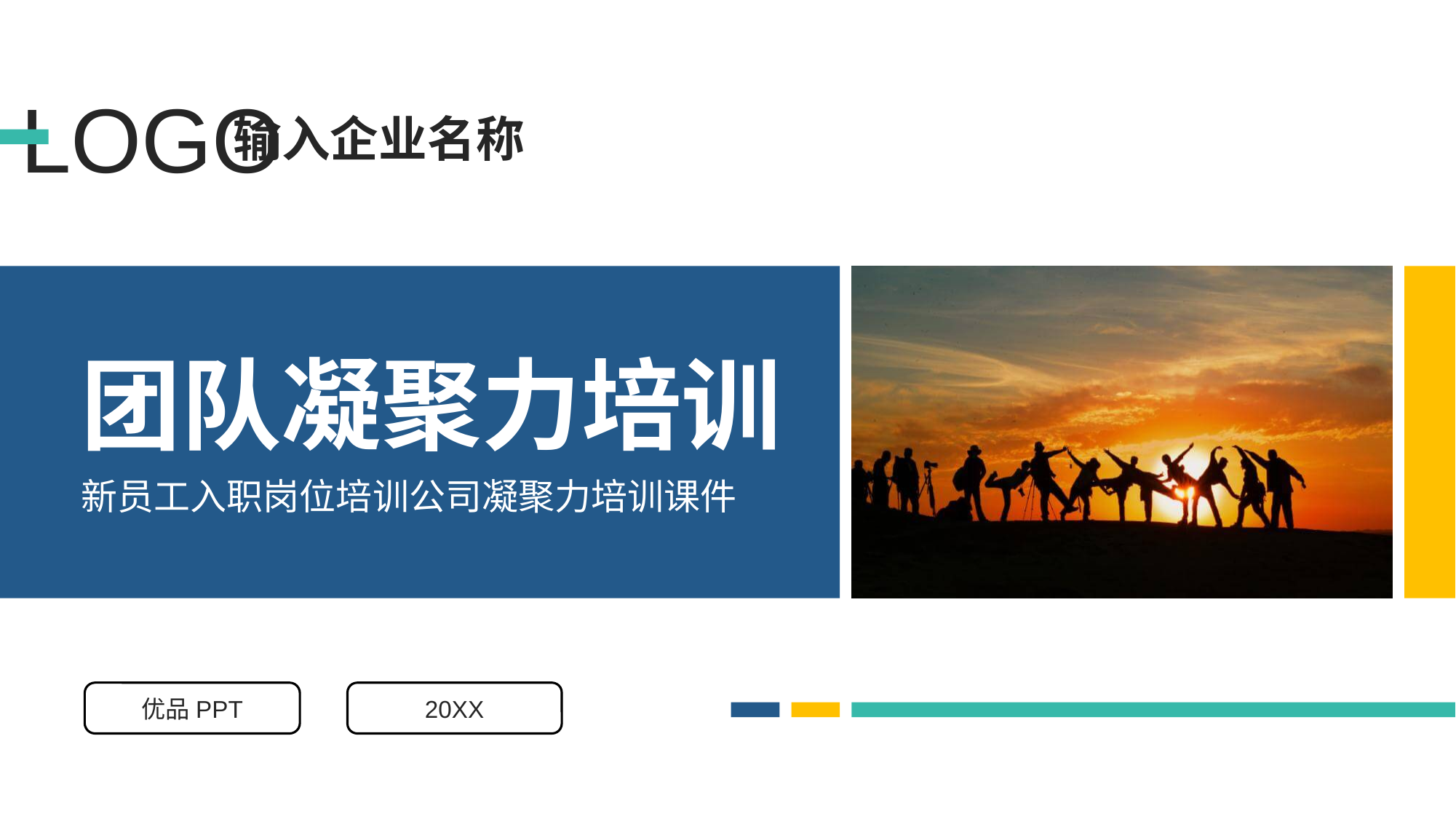

LOGO
输入企业名称

团队凝聚力培训
新员工入职岗位培训公司凝聚力培训课件
优品PPT
20XX